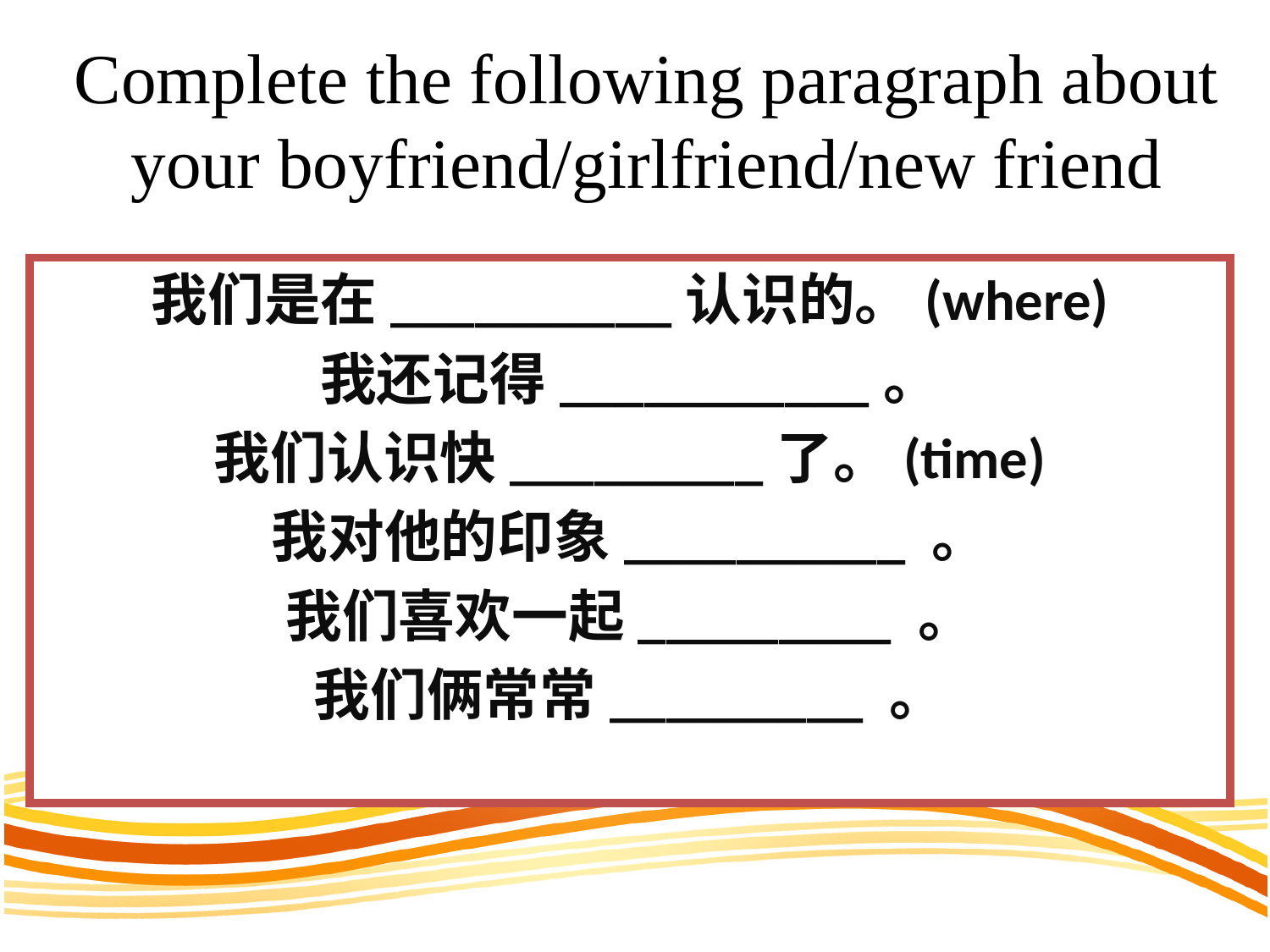

# Complete the following paragraph about your boyfriend/girlfriend/new friend
我们是在__________认识的。(where)
我还记得___________。
我们认识快_________了。(time)
我对他的印象__________ 。
我们喜欢一起_________ 。
我们俩常常_________ 。